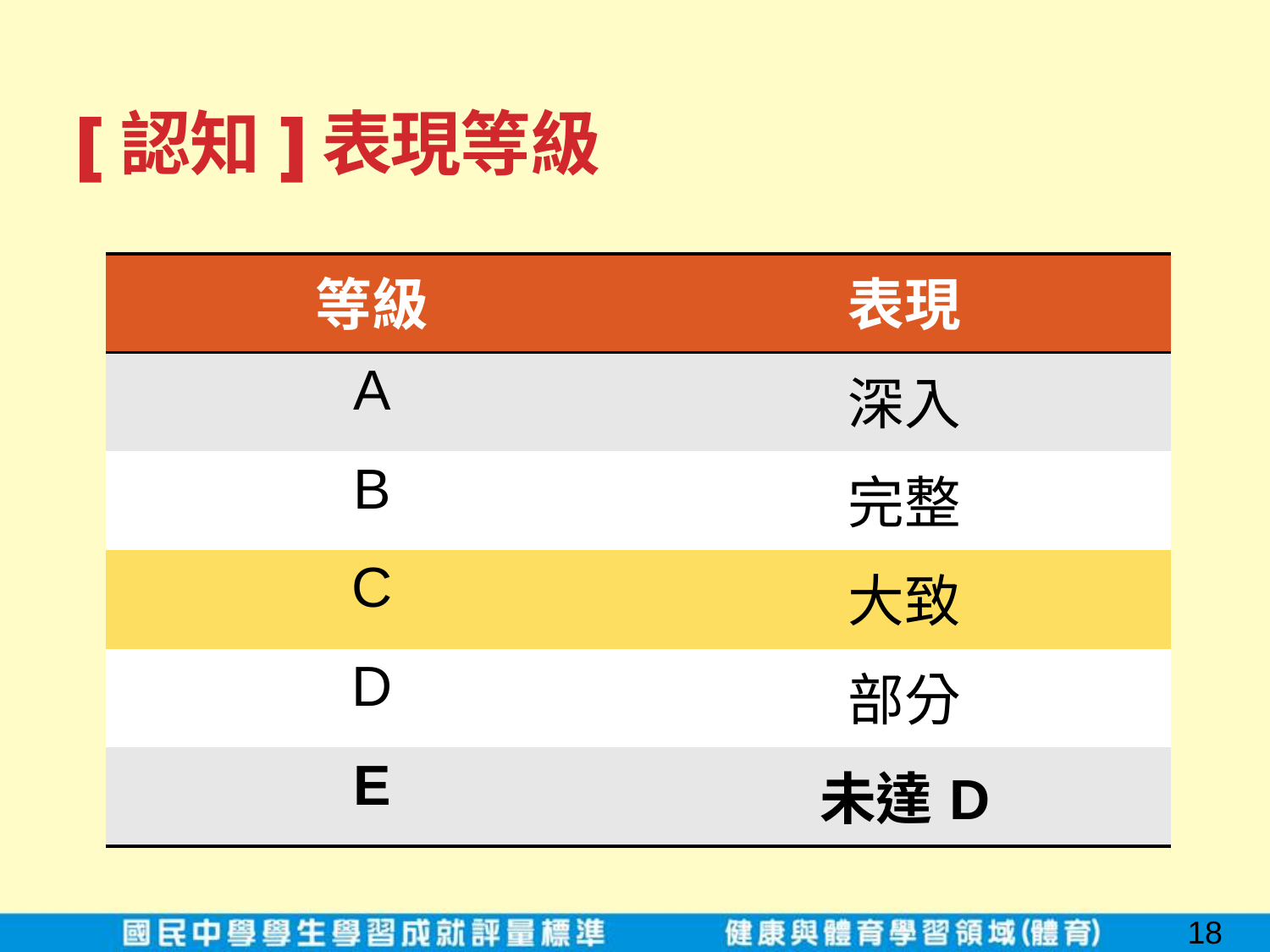

# [認知]表現等級
| 等級 | 表現 |
| --- | --- |
| A | 深入 |
| B | 完整 |
| C | 大致 |
| D | 部分 |
| E | 未達D |
18